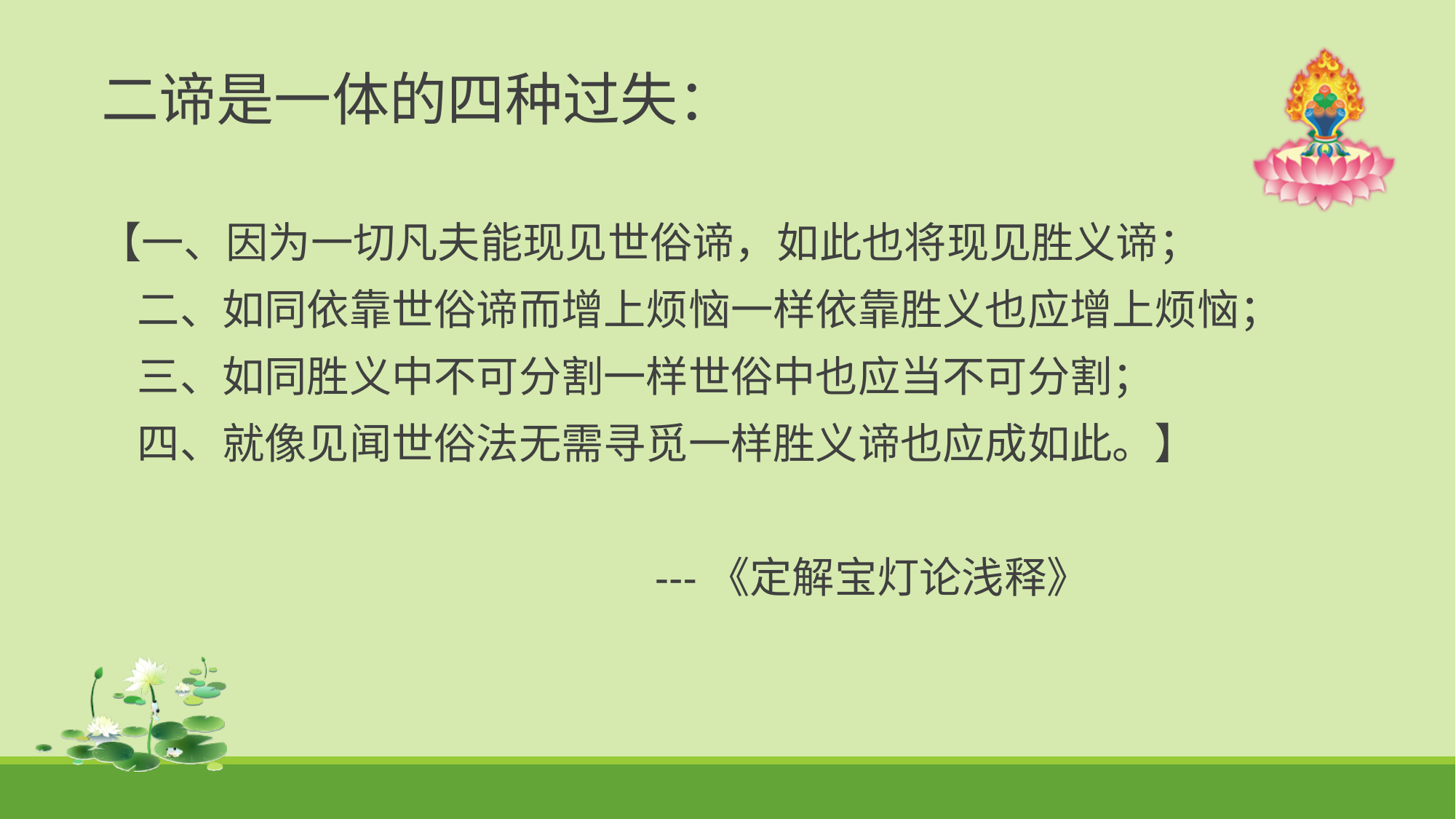

二谛是一体的四种过失：

【一、因为一切凡夫能现见世俗谛，如此也将现见胜义谛；
   二、如同依靠世俗谛而增上烦恼一样依靠胜义也应增上烦恼；
   三、如同胜义中不可分割一样世俗中也应当不可分割；
   四、就像见闻世俗法无需寻觅一样胜义谛也应成如此。】

                                               ---《定解宝灯论浅释》